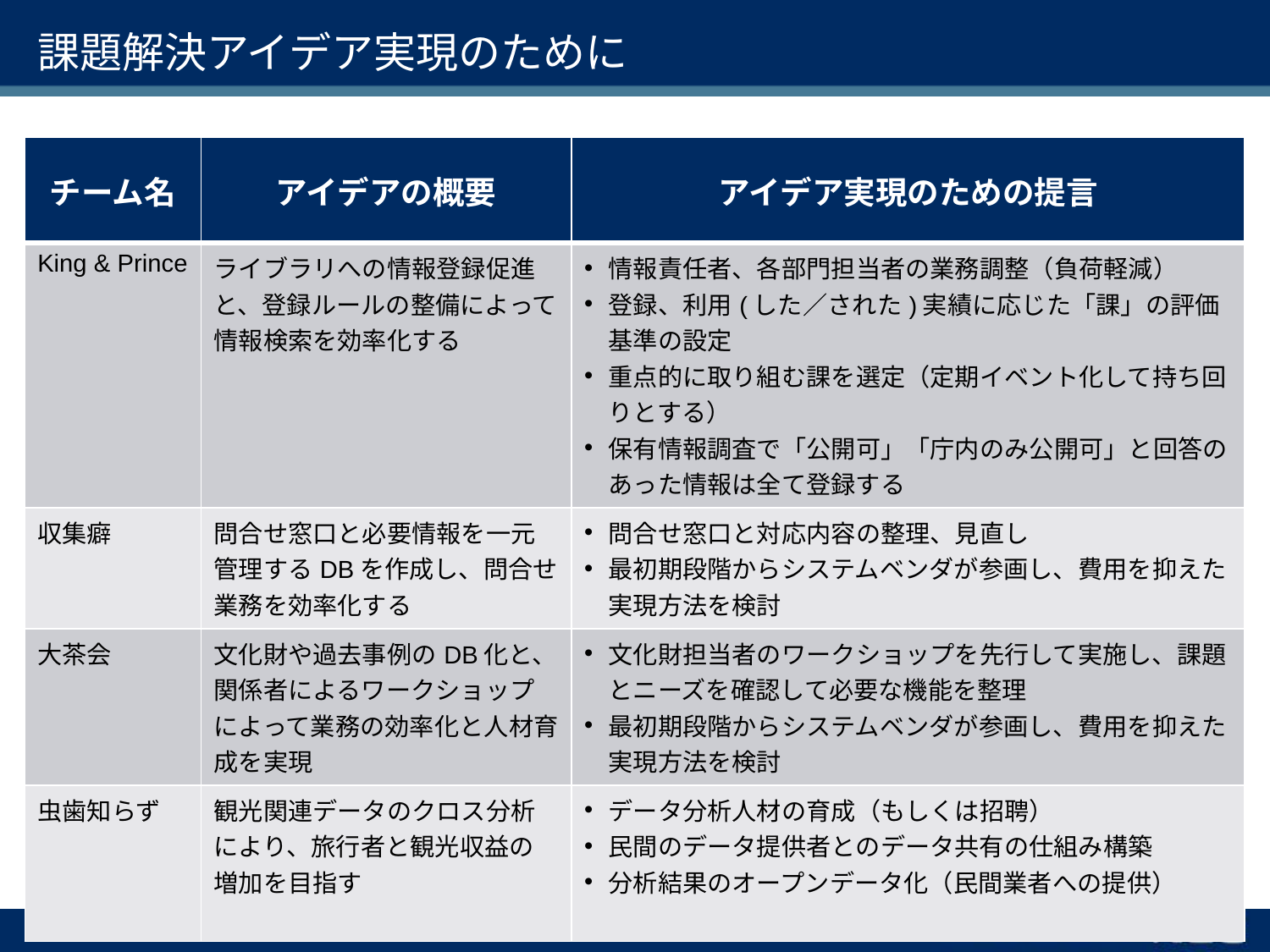

# 課題解決アイデア実現のために
| チーム名 | アイデアの概要 | アイデア実現のための提言 |
| --- | --- | --- |
| King & Prince | ライブラリへの情報登録促進と、登録ルールの整備によって情報検索を効率化する | 情報責任者、各部門担当者の業務調整（負荷軽減） 登録、利用(した／された)実績に応じた「課」の評価基準の設定 重点的に取り組む課を選定（定期イベント化して持ち回りとする） 保有情報調査で「公開可」「庁内のみ公開可」と回答のあった情報は全て登録する |
| 収集癖 | 問合せ窓口と必要情報を一元管理するDBを作成し、問合せ業務を効率化する | 問合せ窓口と対応内容の整理、見直し 最初期段階からシステムベンダが参画し、費用を抑えた実現方法を検討 |
| 大茶会 | 文化財や過去事例のDB化と、関係者によるワークショップによって業務の効率化と人材育成を実現 | 文化財担当者のワークショップを先行して実施し、課題とニーズを確認して必要な機能を整理 最初期段階からシステムベンダが参画し、費用を抑えた実現方法を検討 |
| 虫歯知らず | 観光関連データのクロス分析により、旅行者と観光収益の増加を目指す | データ分析人材の育成（もしくは招聘） 民間のデータ提供者とのデータ共有の仕組み構築 分析結果のオープンデータ化（民間業者への提供） |